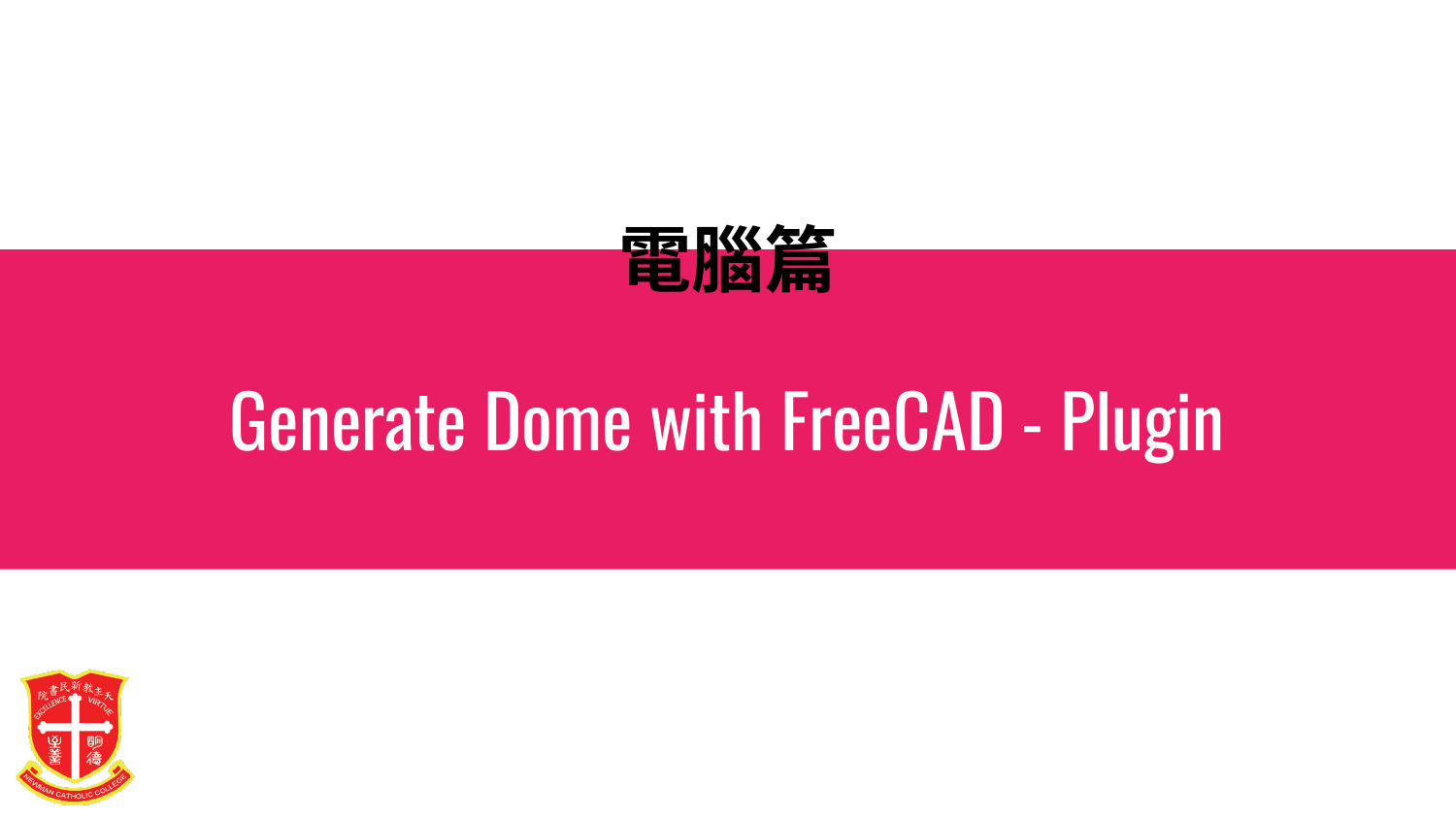

電腦篇
# Generate Dome with FreeCAD - Plugin